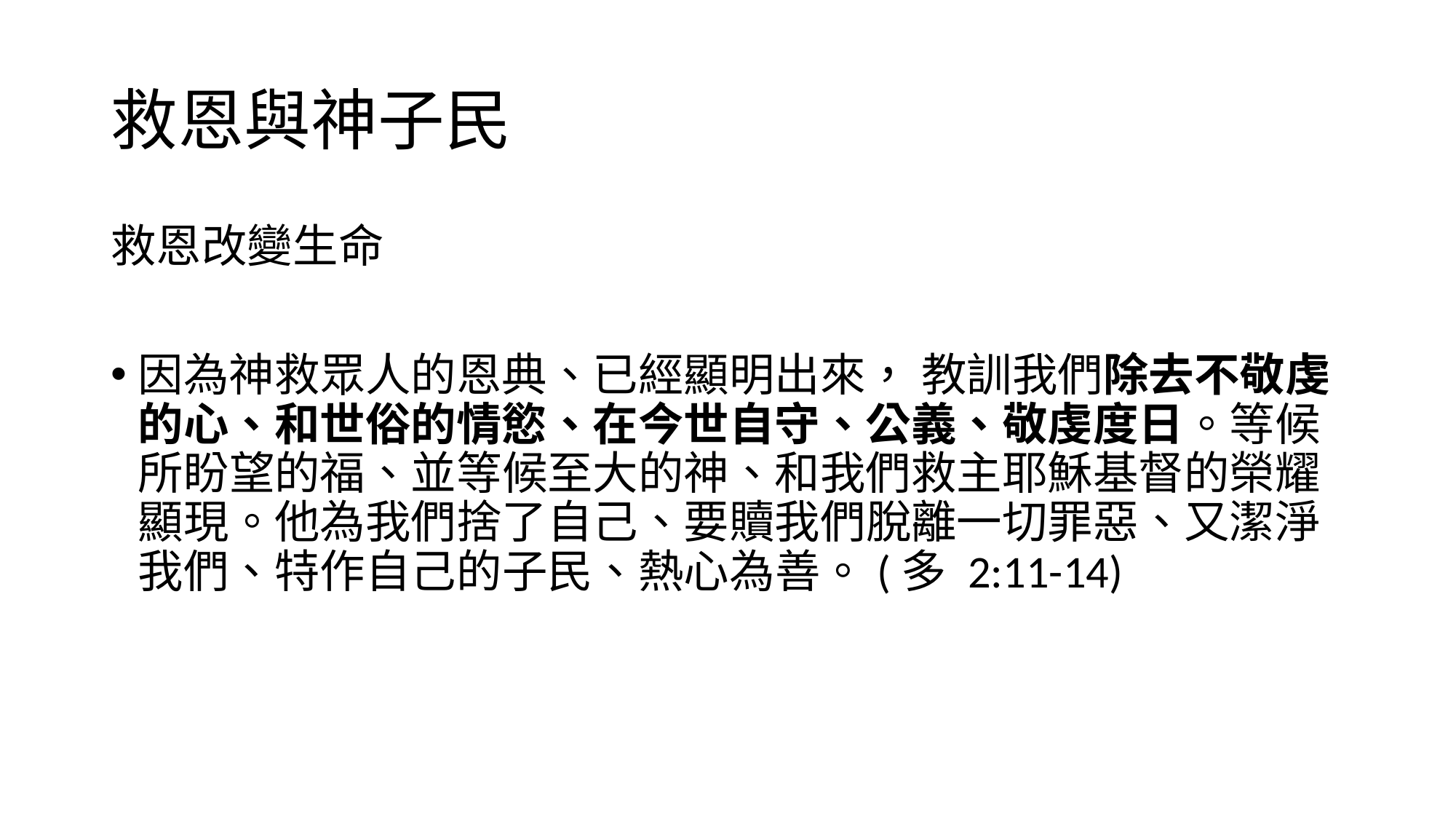

# 救恩與神子民
救恩改變生命

因為神救眾人的恩典、已經顯明出來， 教訓我們除去不敬虔的心、和世俗的情慾、在今世自守、公義、敬虔度日。等候所盼望的福、並等候至大的神、和我們救主耶穌基督的榮耀顯現。他為我們捨了自己、要贖我們脫離一切罪惡、又潔淨我們、特作自己的子民、熱心為善。(多 2:11-14)